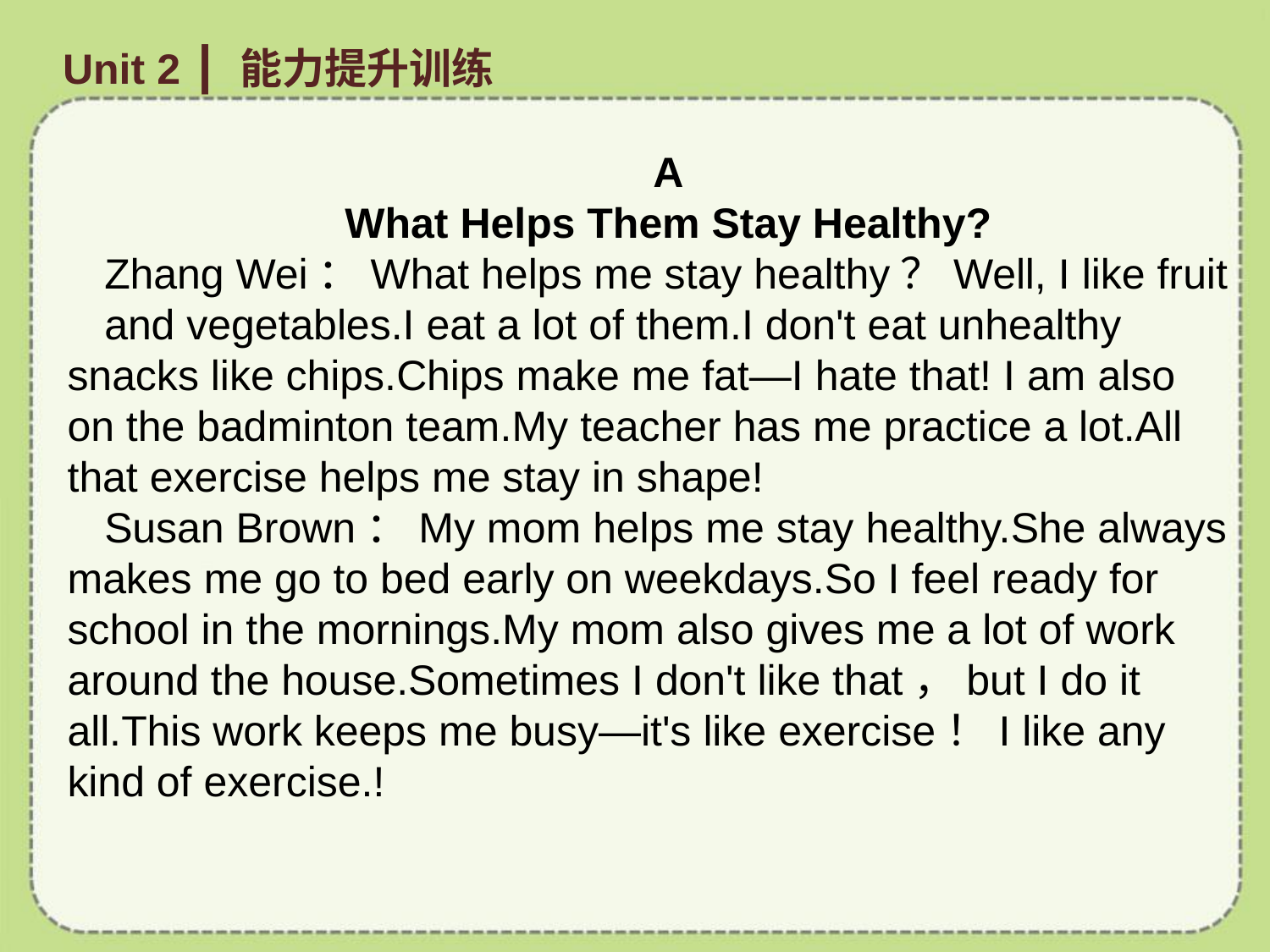

Unit 2 ┃ 能力提升训练
A
What Helps Them Stay Healthy?
Zhang Wei：What helps me stay healthy？Well, I like fruit
and vegetables.I eat a lot of them.I don't eat unhealthy snacks like chips.Chips make me fat—I hate that! I am also on the badminton team.My teacher has me practice a lot.All that exercise helps me stay in shape!
Susan Brown：My mom helps me stay healthy.She always makes me go to bed early on weekdays.So I feel ready for school in the mornings.My mom also gives me a lot of work around the house.Sometimes I don't like that，but I do it all.This work keeps me busy—it's like exercise！I like any kind of exercise.!